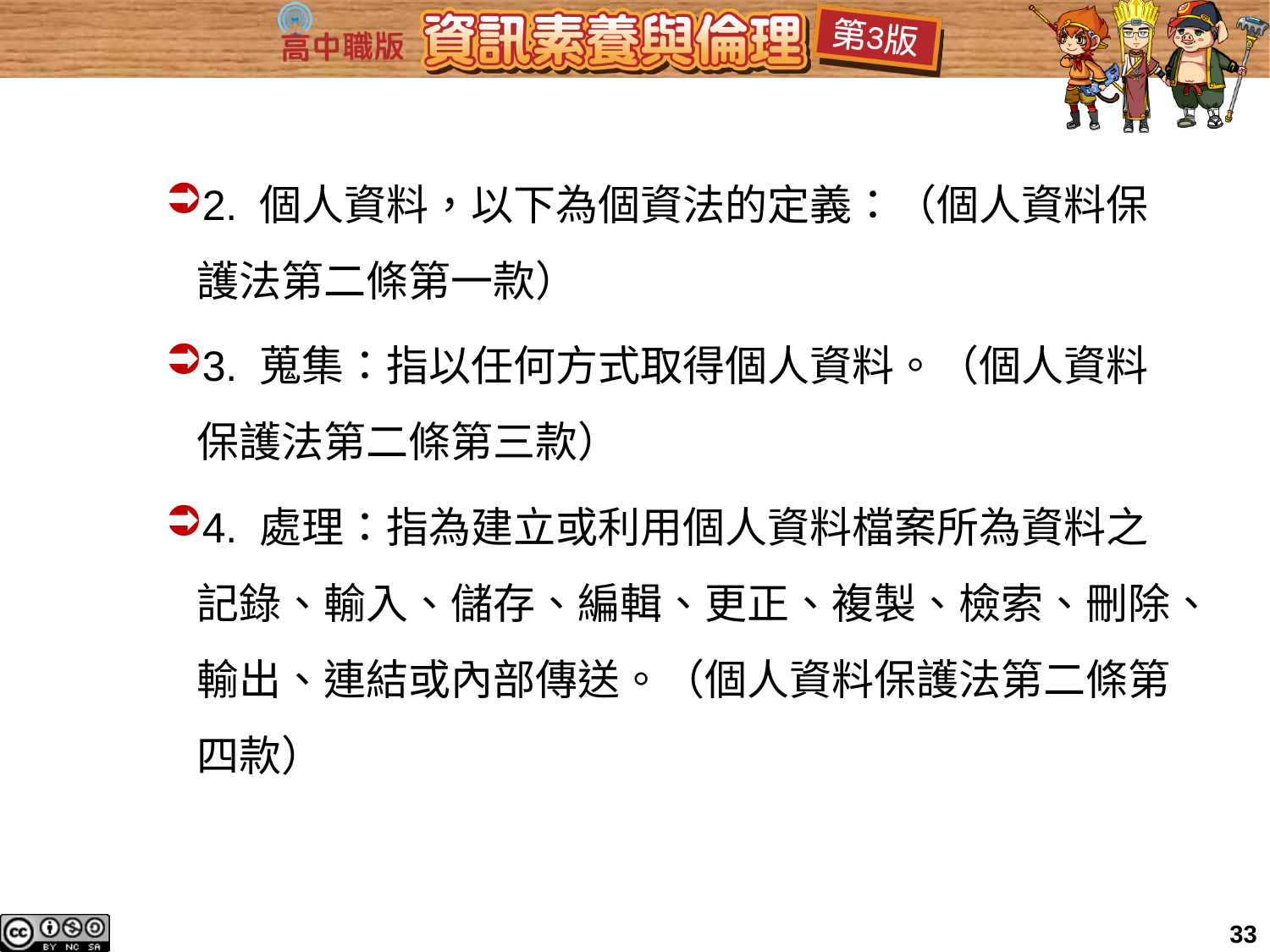

2. 個人資料，以下為個資法的定義：（個人資料保護法第二條第一款）
3. 蒐集：指以任何方式取得個人資料。（個人資料保護法第二條第三款）
4. 處理：指為建立或利用個人資料檔案所為資料之記錄、輸入、儲存、編輯、更正、複製、檢索、刪除、輸出、連結或內部傳送。（個人資料保護法第二條第四款）
33